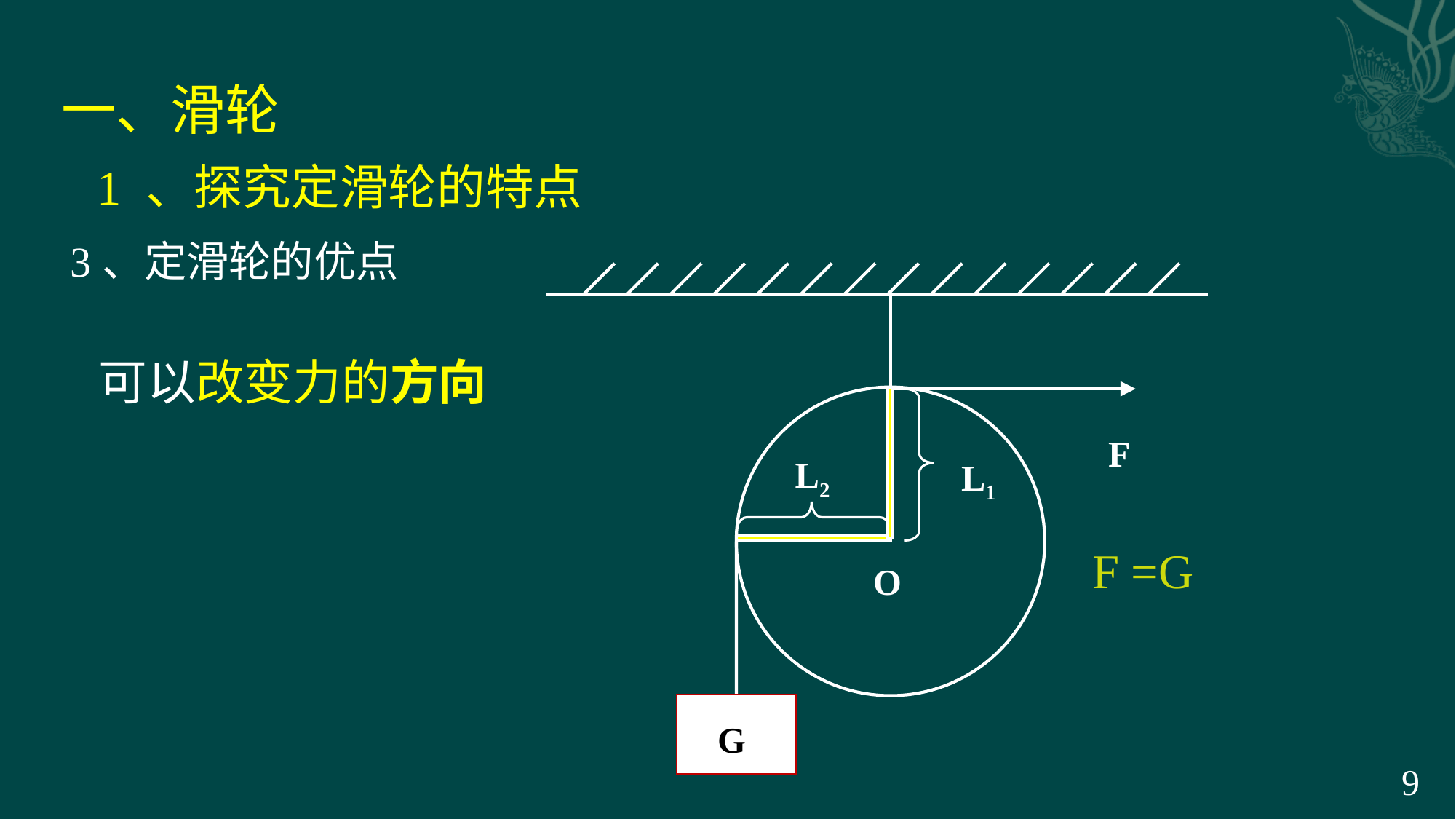

一、滑轮
1 、探究定滑轮的特点
3、定滑轮的优点
可以改变力的方向

F
L2

L1

 F =G
O

G
9